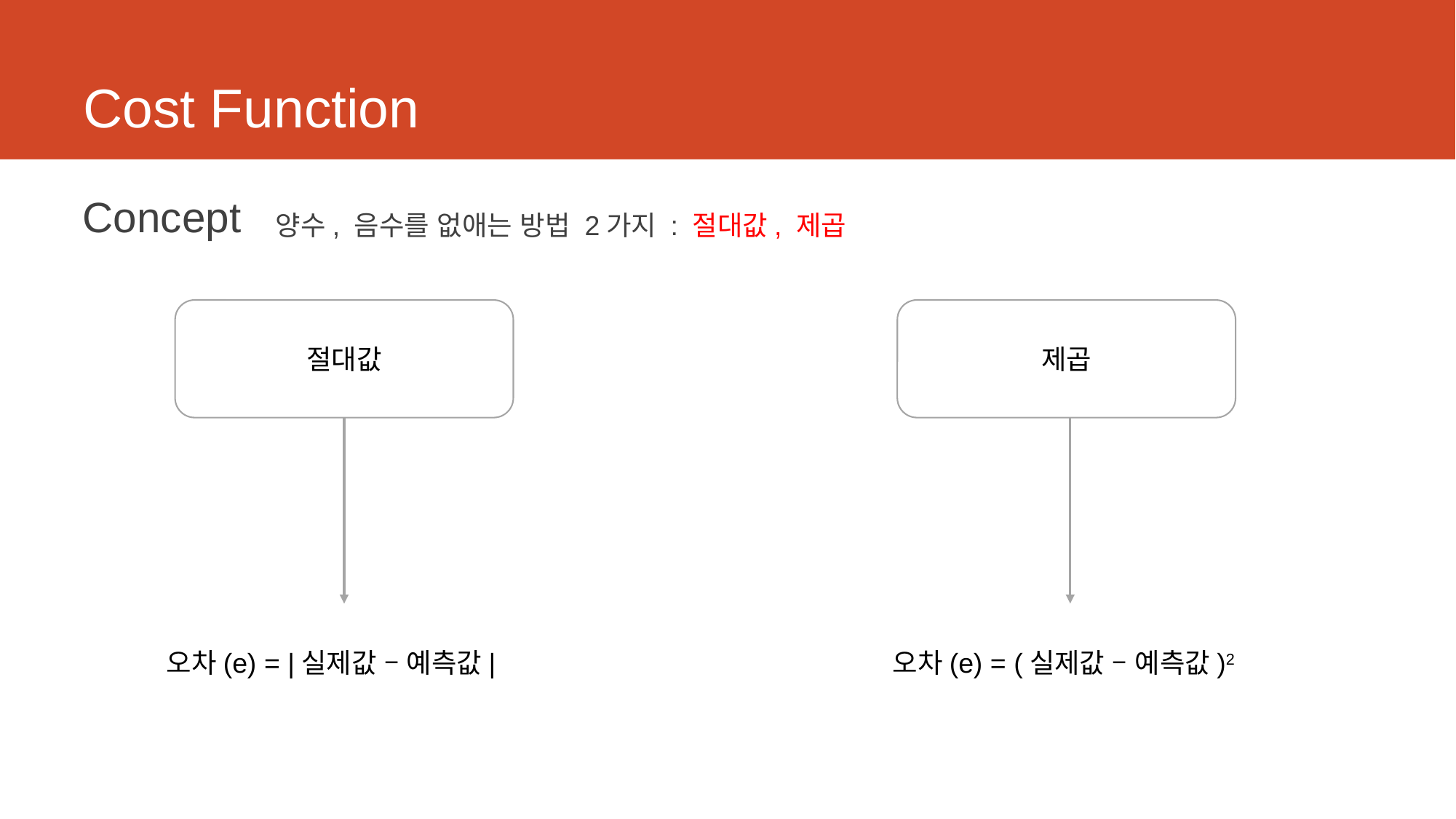

# Cost Function
Concept
양수, 음수를 없애는 방법 2가지 : 절대값, 제곱
절대값
제곱
오차(e) = |실제값 – 예측값|
오차(e) = (실제값 – 예측값)2